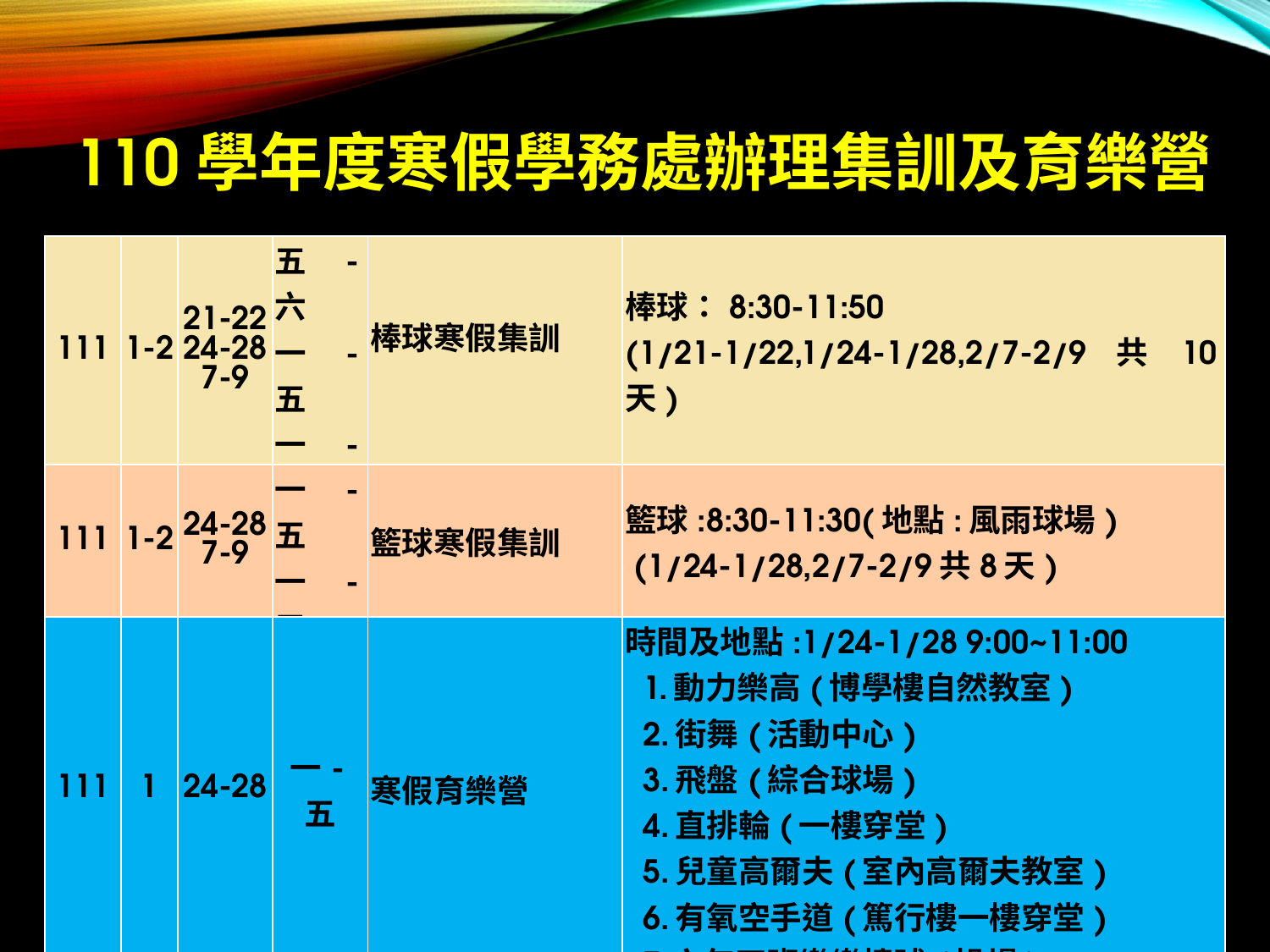

110學年度寒假學務處辦理集訓及育樂營
| 111 | 1-2 | 21-22 24-28 7-9 | 五-六 一-五 一-三 | 棒球寒假集訓 | 棒球：8:30-11:50 (1/21-1/22,1/24-1/28,2/7-2/9共10天) |
| --- | --- | --- | --- | --- | --- |
| 111 | 1-2 | 24-28 7-9 | 一-五 一-三 | 籃球寒假集訓 | 籃球:8:30-11:30(地點:風雨球場) (1/24-1/28,2/7-2/9共8天) |
| 111 | 1 | 24-28 | 一-五 | 寒假育樂營 | 時間及地點:1/24-1/28 9:00~11:00 1.動力樂高(博學樓自然教室) 2.街舞(活動中心) 3.飛盤(綜合球場) 4.直排輪(一樓穿堂) 5.兒童高爾夫(室內高爾夫教室) 6.有氧空手道(篤行樓一樓穿堂) 7.六年四班樂樂棒球(操場) |
| 111 | 2 | 7-9 | 一-三 | 國樂團寒假集訓 | 時間:8:30-11:30 |